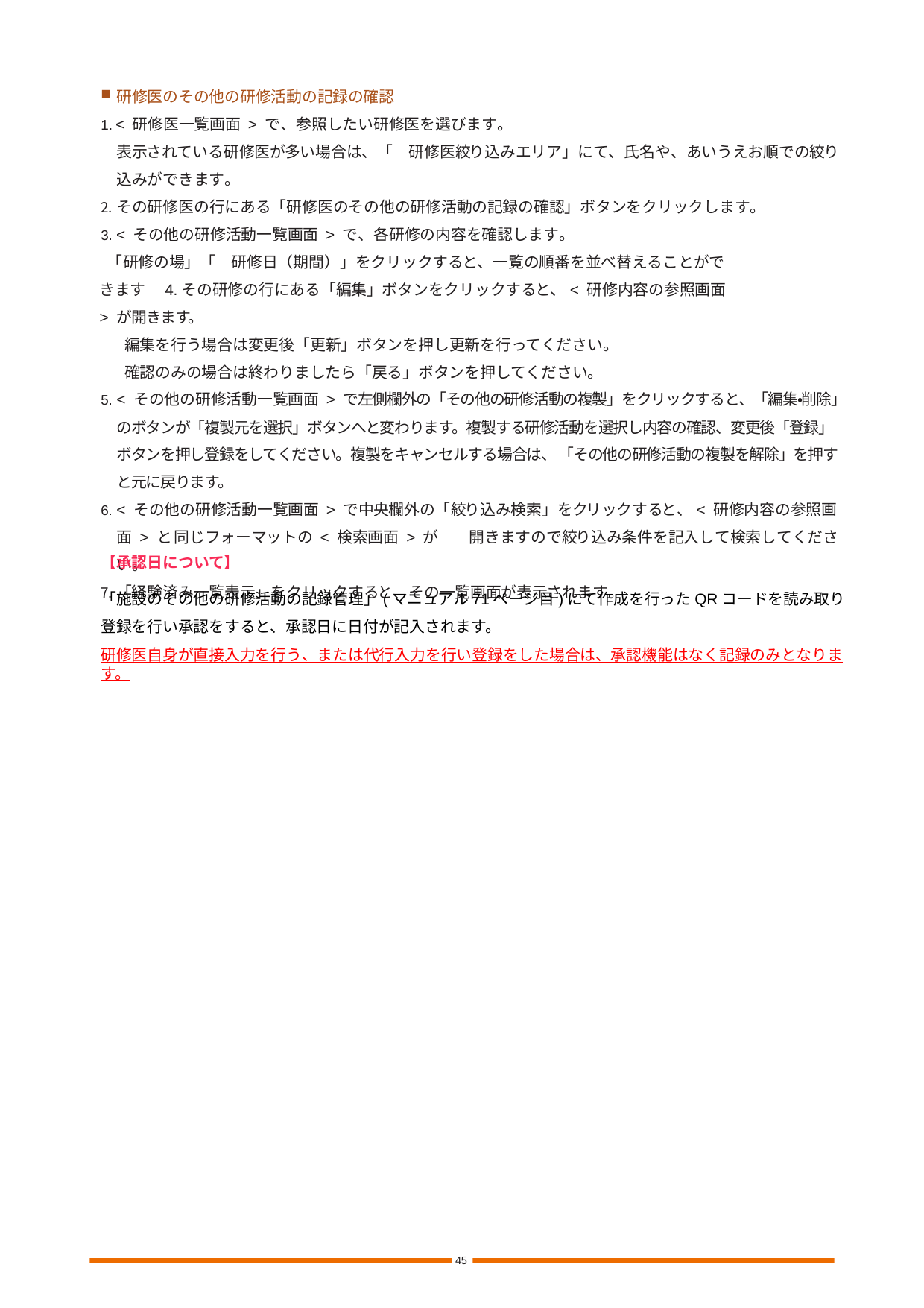

研修医のその他の研修活動の記録の確認
< 研修医一覧画面> で、参照したい研修医を選びます。
表示されている研修医が多い場合は、「　研修医絞り込みエリア」にて、氏名や、あいうえお順での絞り込みができます。
その研修医の行にある「研修医のその他の研修活動の記録の確認」ボタンをクリックします。
< その他の研修活動一覧画面 > で、各研修の内容を確認します。
「研修の場」「　研修日（期間）」をクリックすると、一覧の順番を並べ替えることができます　4.その研修の行にある「編集」ボタンをクリックすると、< 研修内容の参照画面 > が開きます。
編集を行う場合は変更後「更新」ボタンを押し更新を行ってください。
確認のみの場合は終わりましたら「戻る」ボタンを押してください。
< その他の研修活動一覧画面 > で左側欄外の「その他の研修活動の複製」をクリックすると、「編集・削除」のボタンが「複製元を選択」ボタンへと変わります。複製する研修活動を選択し内容の確認、変更後「登録」ボタンを押し登録をしてください。複製をキャンセルする場合は、 「その他の研修活動の複製を解除」を押すと元に戻ります。
< その他の研修活動一覧画面 > で中央欄外の「絞り込み検索」をクリックすると、< 研修内容の参照画面> と 同じフォーマットの < 検索画面> が　　開きますので絞り込み条件を記入して検索してください。
「経験済み一覧表示」をクリックすると、その一覧画面が表示されます。

【承認日について】
「施設のその他の研修活動の記録管理」(マニュアル71ページ目)にて作成を行ったQRコードを読み取り登録を行い承認をすると、承認日に日付が記入されます。
研修医自身が直接入力を行う、または代行入力を行い登録をした場合は、承認機能はなく記録のみとなります。

45